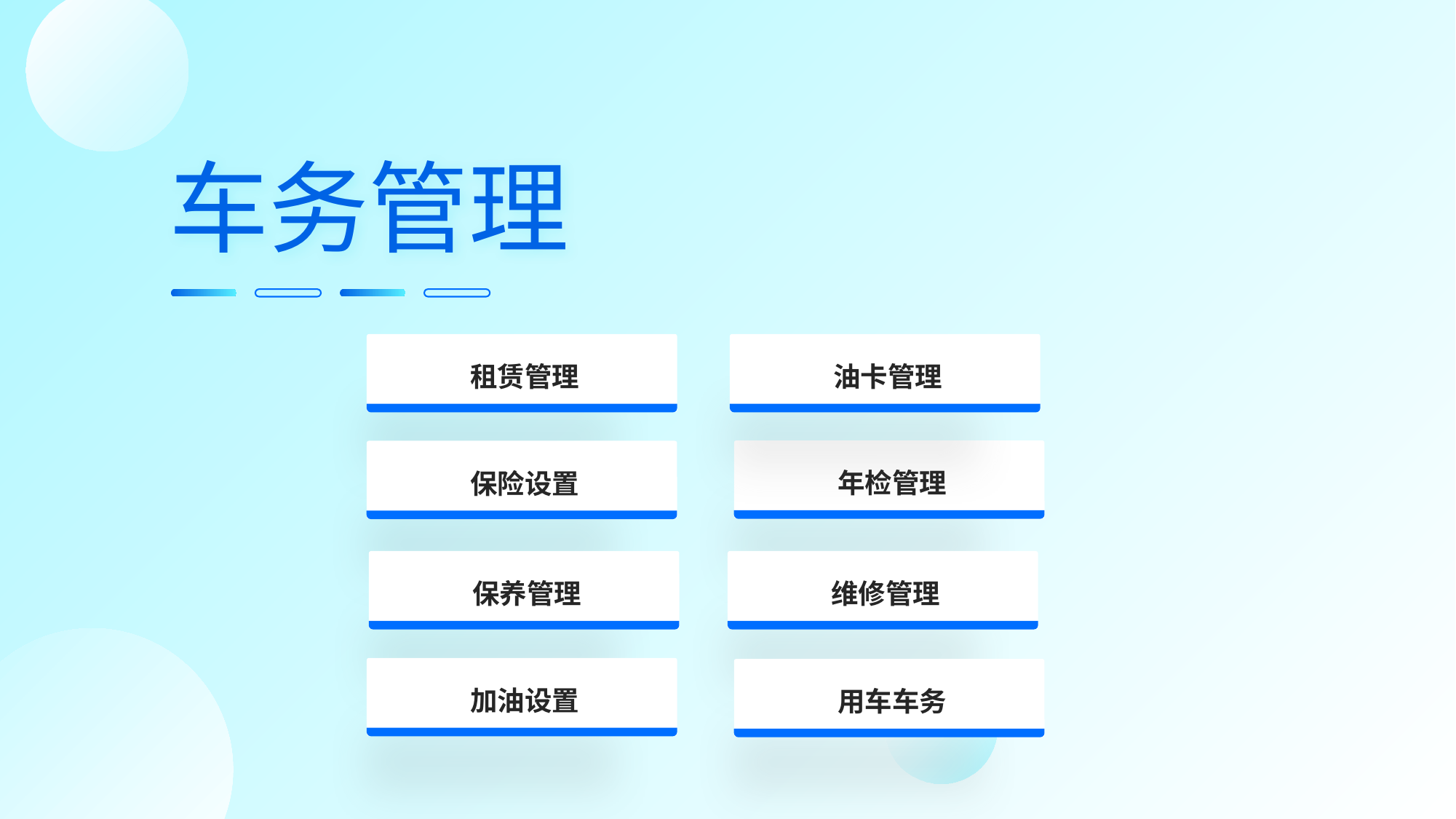

车务管理

租赁管理
油卡管理

年检管理
保险设置

保养管理
维修管理

加油设置
用车车务